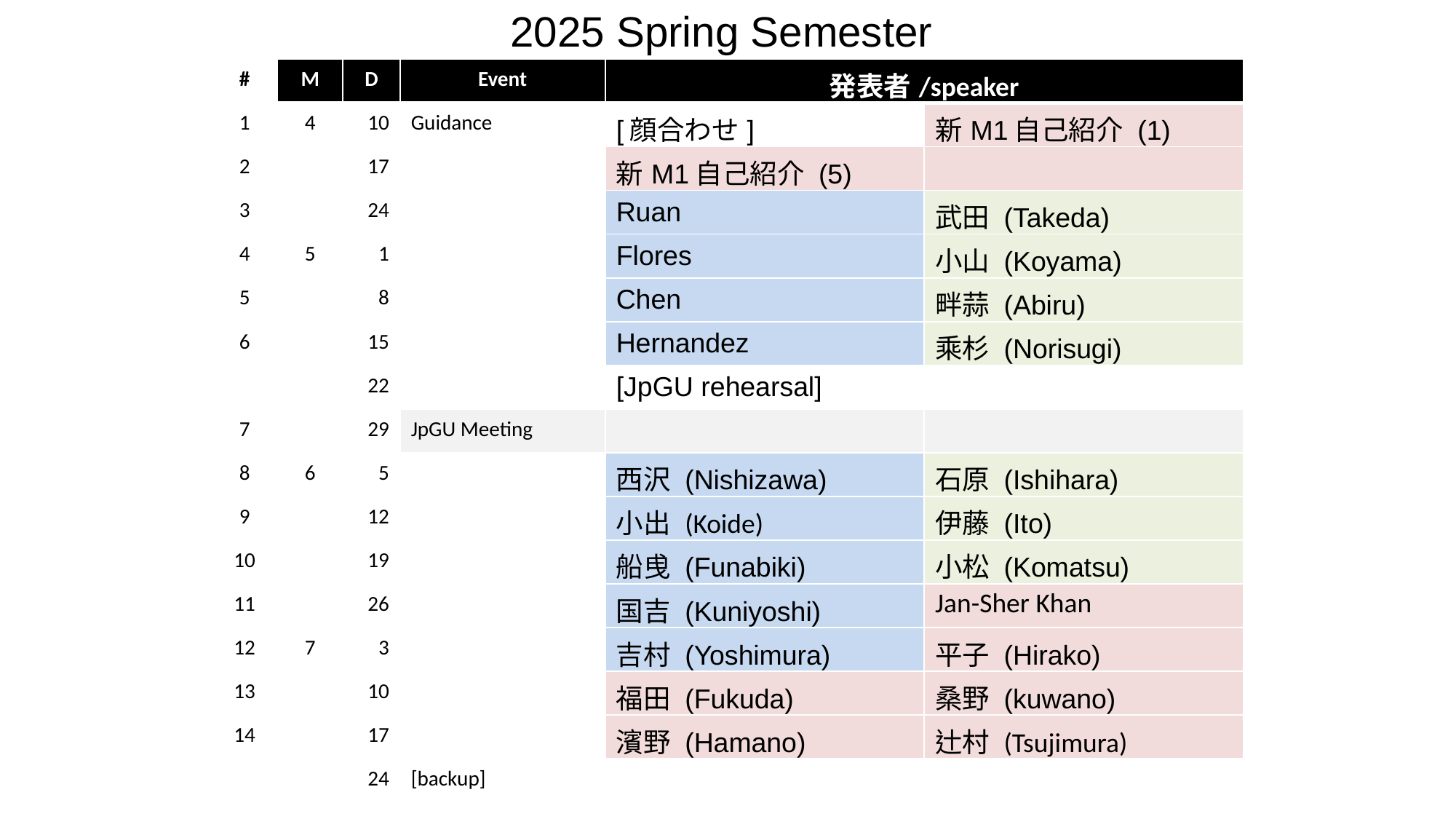

2025 Spring Semester
| # | M | D | Event | 発表者/speaker |  |
| --- | --- | --- | --- | --- | --- |
| 1 | 4 | 10 | Guidance | [顔合わせ] | 新M1自己紹介 (1) |
| 2 |  | 17 |  | 新M1自己紹介 (5) |  |
| 3 |  | 24 |  | Ruan | 武田 (Takeda) |
| 4 | 5 | 1 |  | Flores | 小山 (Koyama) |
| 5 |  | 8 |  | Chen | 畔蒜 (Abiru) |
| 6 |  | 15 |  | Hernandez | 乘杉 (Norisugi) |
|  |  | 22 |  | [JpGU rehearsal] |  |
| 7 |  | 29 | JpGU Meeting |  |  |
| 8 | 6 | 5 |  | 西沢 (Nishizawa) | 石原 (Ishihara) |
| 9 |  | 12 |  | 小出 (Koide) | 伊藤 (Ito) |
| 10 |  | 19 |  | 船曵 (Funabiki) | 小松 (Komatsu) |
| 11 |  | 26 |  | 国吉 (Kuniyoshi) | Jan-Sher Khan |
| 12 | 7 | 3 |  | 吉村 (Yoshimura) | 平子 (Hirako) |
| 13 |  | 10 |  | 福田 (Fukuda) | 桑野 (kuwano) |
| 14 |  | 17 |  | 濱野 (Hamano) | 辻村 (Tsujimura) |
|  |  | 24 | [backup] |  |  |